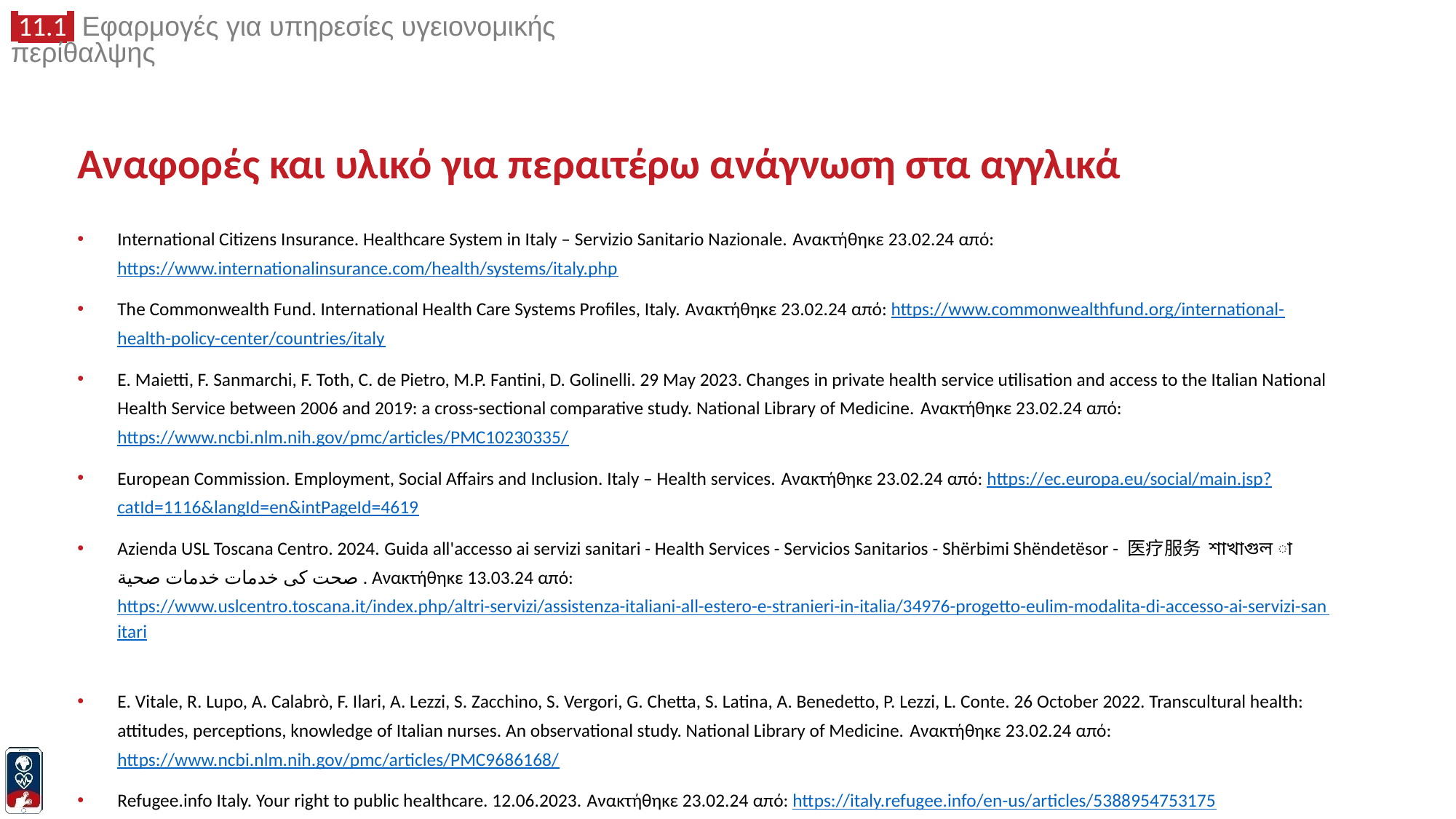

# Αναφορές και υλικό για περαιτέρω ανάγνωση στα αγγλικά
International Citizens Insurance. Healthcare System in Italy – Servizio Sanitario Nazionale. Ανακτήθηκε 23.02.24 από: https://www.internationalinsurance.com/health/systems/italy.php
The Commonwealth Fund. International Health Care Systems Profiles, Italy. Ανακτήθηκε 23.02.24 από: https://www.commonwealthfund.org/international-health-policy-center/countries/italy
E. Maietti, F. Sanmarchi, F. Toth, C. de Pietro, M.P. Fantini, D. Golinelli. 29 May 2023. Changes in private health service utilisation and access to the Italian National Health Service between 2006 and 2019: a cross-sectional comparative study. National Library of Medicine. Ανακτήθηκε 23.02.24 από: https://www.ncbi.nlm.nih.gov/pmc/articles/PMC10230335/
European Commission. Employment, Social Affairs and Inclusion. Italy – Health services. Ανακτήθηκε 23.02.24 από: https://ec.europa.eu/social/main.jsp?catId=1116&langId=en&intPageId=4619
Azienda USL Toscana Centro. 2024. Guida all'accesso ai servizi sanitari - Health Services - Servicios Sanitarios - Shërbimi Shëndetësor - 医疗服务 শাখাগুল া صحت کی خدمات خدمات صحية . Ανακτήθηκε 13.03.24 από: https://www.uslcentro.toscana.it/index.php/altri-servizi/assistenza-italiani-all-estero-e-stranieri-in-italia/34976-progetto-eulim-modalita-di-accesso-ai-servizi-sanitari
E. Vitale, R. Lupo, A. Calabrò, F. Ilari, A. Lezzi, S. Zacchino, S. Vergori, G. Chetta, S. Latina, A. Benedetto, P. Lezzi, L. Conte. 26 October 2022. Transcultural health: attitudes, perceptions, knowledge of Italian nurses. An observational study. National Library of Medicine. Ανακτήθηκε 23.02.24 από: https://www.ncbi.nlm.nih.gov/pmc/articles/PMC9686168/
Refugee.info Italy. Your right to public healthcare. 12.06.2023. Ανακτήθηκε 23.02.24 από: https://italy.refugee.info/en-us/articles/5388954753175